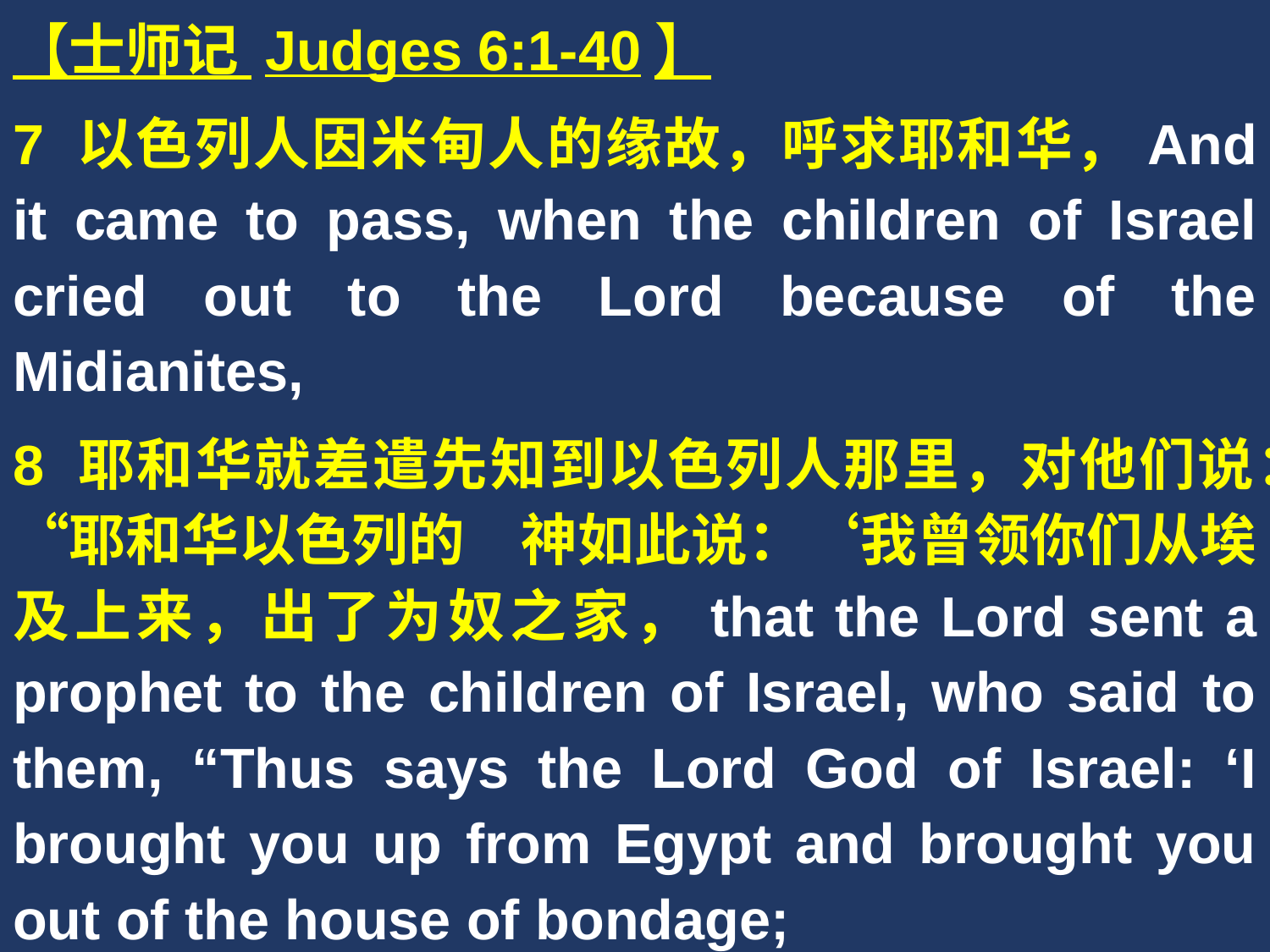

【士师记 Judges 6:1-40】
7 以色列人因米甸人的缘故，呼求耶和华，And it came to pass, when the children of Israel cried out to the Lord because of the Midianites,
8 耶和华就差遣先知到以色列人那里，对他们说：“耶和华以色列的　神如此说：‘我曾领你们从埃及上来，出了为奴之家，that the Lord sent a prophet to the children of Israel, who said to them, “Thus says the Lord God of Israel: ‘I brought you up from Egypt and brought you out of the house of bondage;